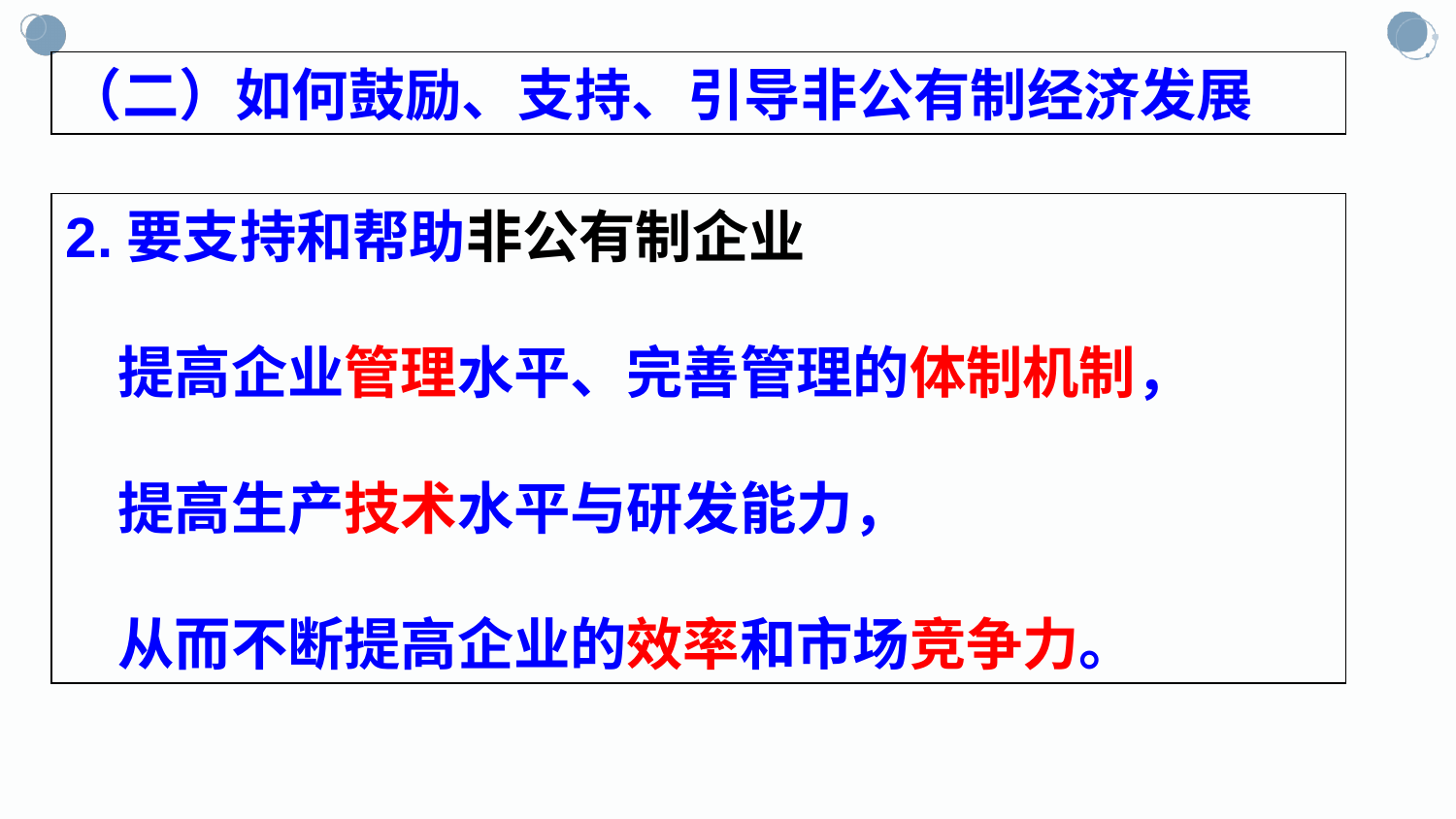

（二）如何鼓励、支持、引导非公有制经济发展
2.要支持和帮助非公有制企业

   提高企业管理水平、完善管理的体制机制，

   提高生产技术水平与研发能力，

   从而不断提高企业的效率和市场竞争力。